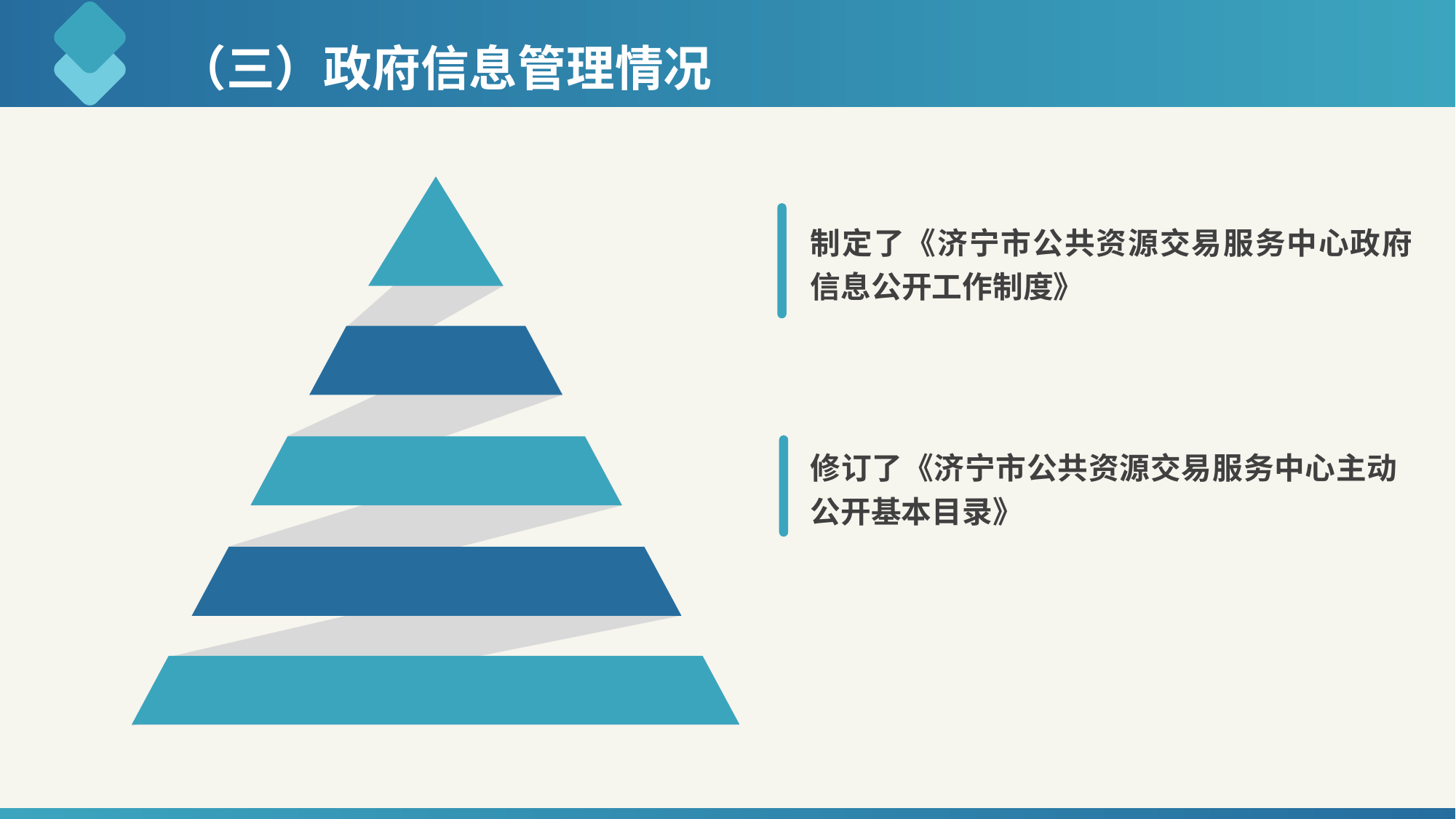

# （三）政府信息管理情况

制定了《济宁市公共资源交易服务中心政府信息公开工作制度》

修订了《济宁市公共资源交易服务中心主动公开基本目录》